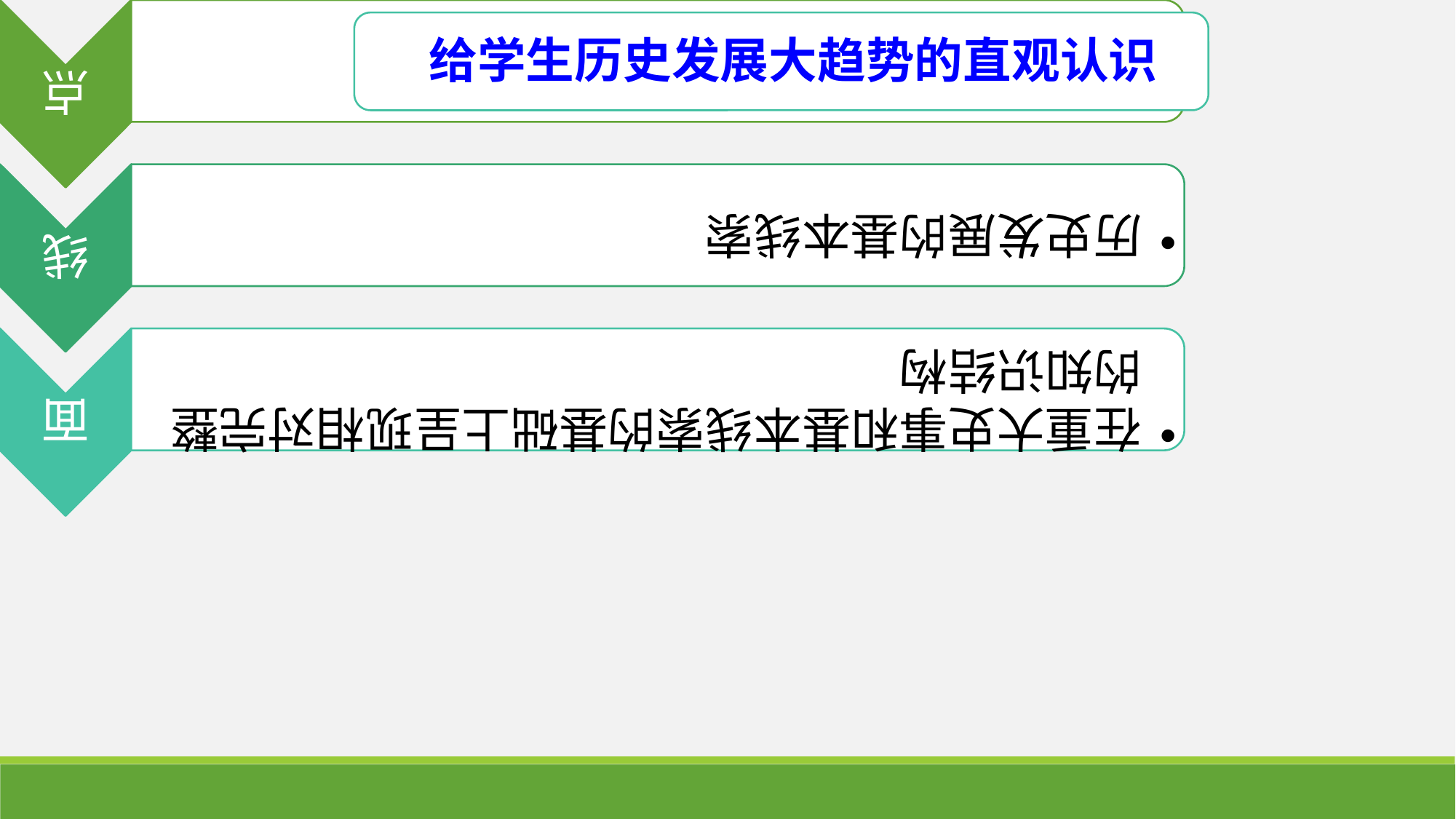

给学生历史发展大趋势的直观认识
点
具体生动的重大史事
线
历史发展的基本线索
面
在重大史事和基本线索的基础上呈现相对完整的知识结构